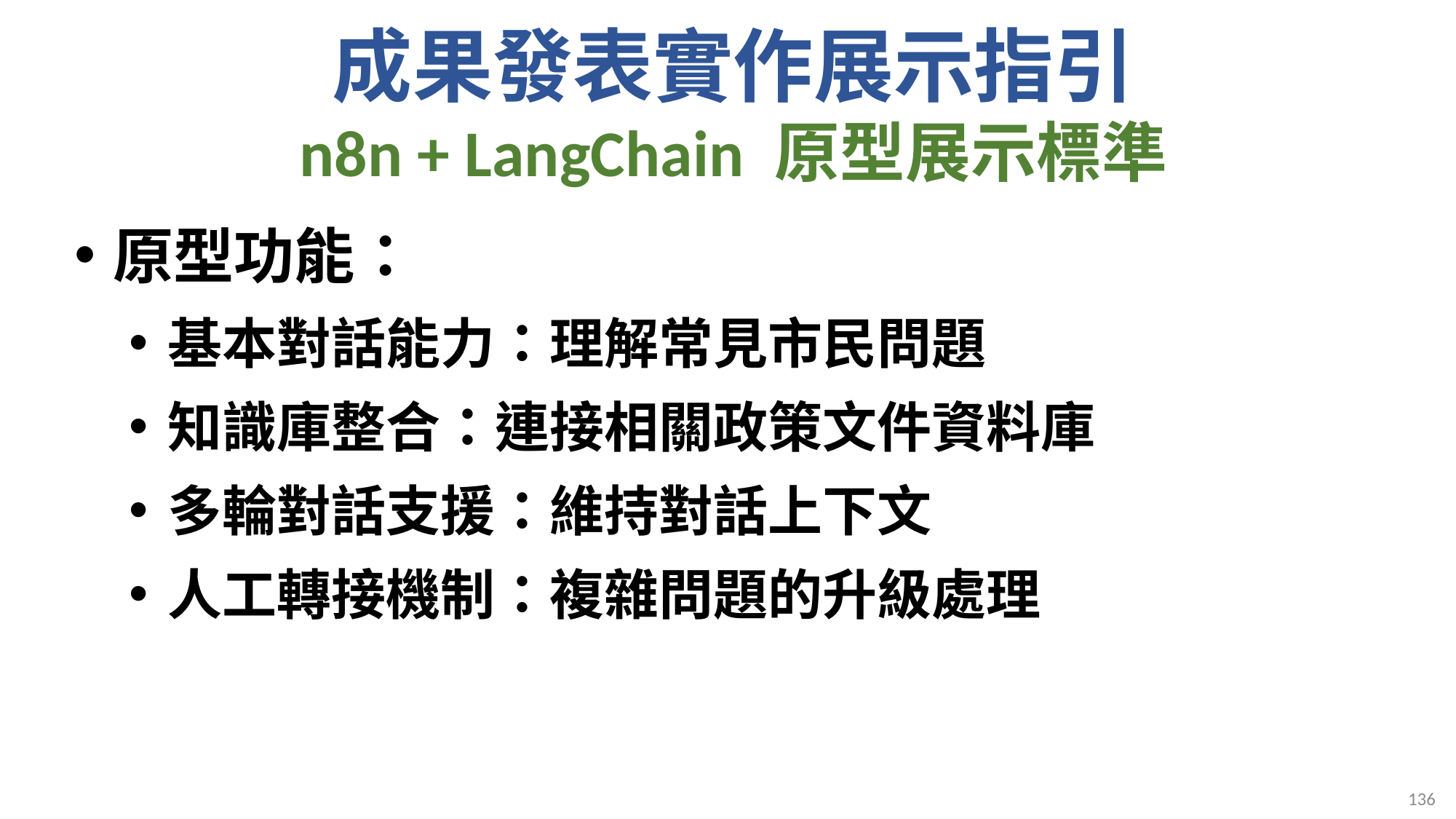

# 成果發表實作展示指引 n8n + LangChain 原型展示標準
原型功能：
基本對話能力：理解常見市民問題
知識庫整合：連接相關政策文件資料庫
多輪對話支援：維持對話上下文
人工轉接機制：複雜問題的升級處理
136